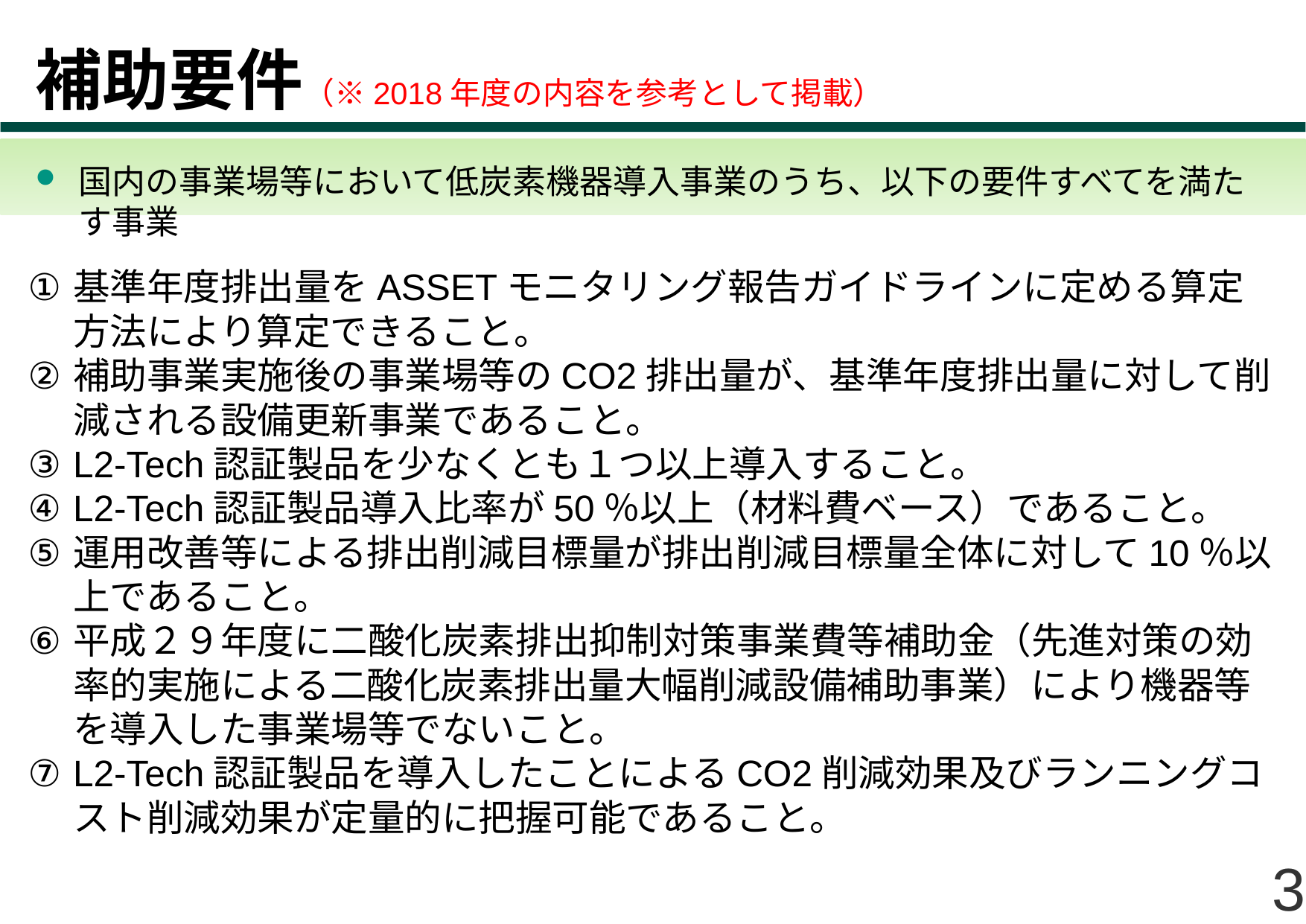

# 補助要件（※2018年度の内容を参考として掲載）
国内の事業場等において低炭素機器導入事業のうち、以下の要件すべてを満たす事業
基準年度排出量をASSETモニタリング報告ガイドラインに定める算定方法により算定できること。
補助事業実施後の事業場等のCO2排出量が、基準年度排出量に対して削減される設備更新事業であること。
L2-Tech認証製品を少なくとも１つ以上導入すること。
L2-Tech認証製品導入比率が50％以上（材料費ベース）であること。
運用改善等による排出削減目標量が排出削減目標量全体に対して10％以上であること。
平成２９年度に二酸化炭素排出抑制対策事業費等補助金（先進対策の効率的実施による二酸化炭素排出量大幅削減設備補助事業）により機器等を導入した事業場等でないこと。
L2-Tech認証製品を導入したことによるCO2削減効果及びランニングコスト削減効果が定量的に把握可能であること。